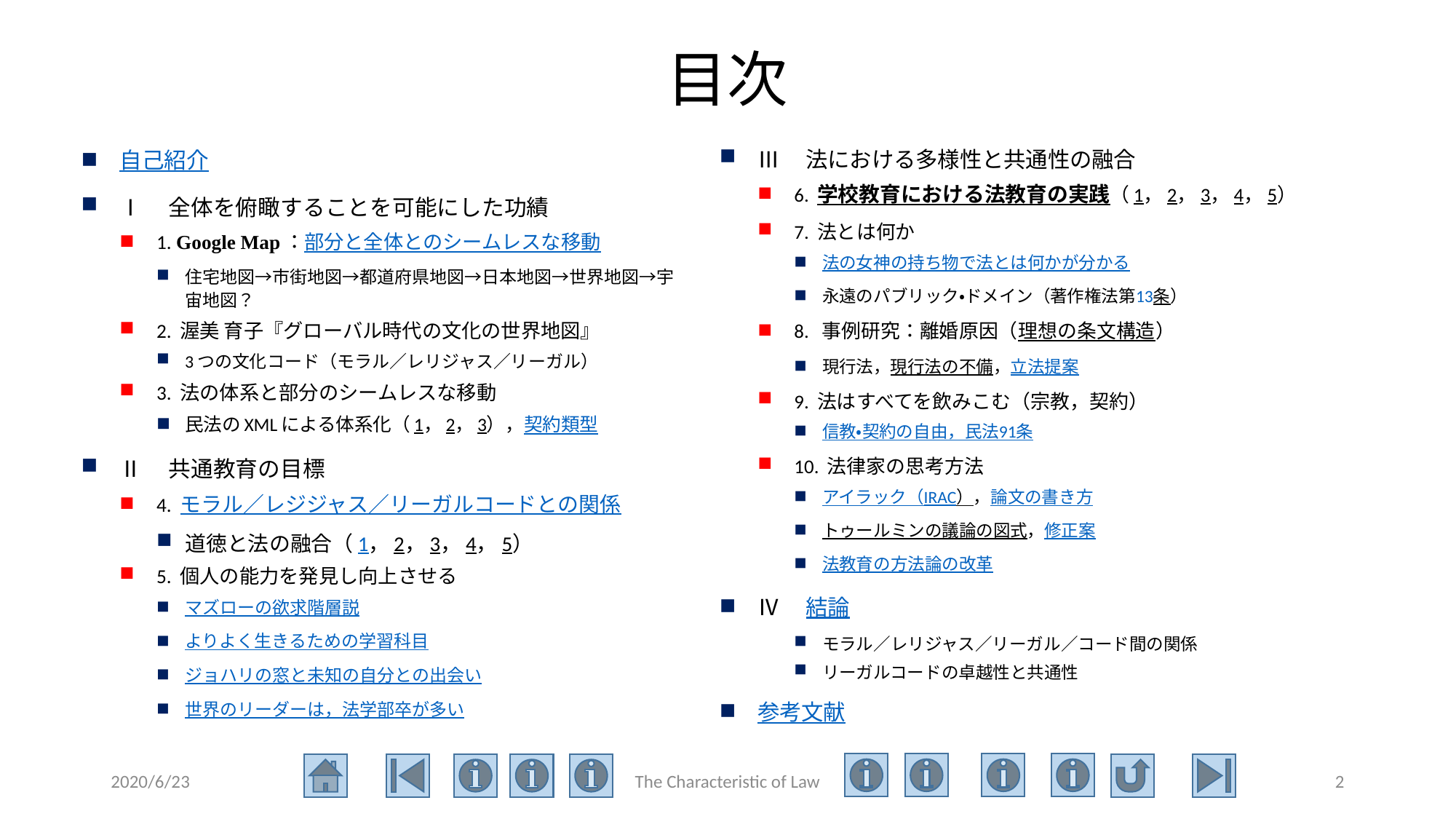

# 目次
自己紹介
Ⅰ　全体を俯瞰することを可能にした功績
1. Google Map：部分と全体とのシームレスな移動
住宅地図→市街地図→都道府県地図→日本地図→世界地図→宇宙地図？
2. 渥美 育子『グローバル時代の文化の世界地図』
3つの文化コード（モラル／レリジャス／リーガル）
3. 法の体系と部分のシームレスな移動
民法のXMLによる体系化（1，2，3），契約類型
Ⅱ　共通教育の目標
4. モラル／レジジャス／リーガルコードとの関係
道徳と法の融合（1，2，3，4，5）
5. 個人の能力を発見し向上させる
マズローの欲求階層説
よりよく生きるための学習科目
ジョハリの窓と未知の自分との出会い
世界のリーダーは，法学部卒が多い
Ⅲ　法における多様性と共通性の融合
6. 学校教育における法教育の実践（1，2，3，4，5）
7. 法とは何か
法の女神の持ち物で法とは何かが分かる
永遠のパブリック・ドメイン（著作権法第13条）
8.  事例研究：離婚原因（理想の条文構造）
現行法，現行法の不備，立法提案
9. 法はすべてを飲みこむ（宗教，契約）
信教・契約の自由，民法91条
10. 法律家の思考方法
アイラック（IRAC），論文の書き方
トゥールミンの議論の図式，修正案
法教育の方法論の改革
Ⅳ　結論
モラル／レリジャス／リーガル／コード間の関係
リーガルコードの卓越性と共通性
参考文献
2020/6/23
The Characteristic of Law
2